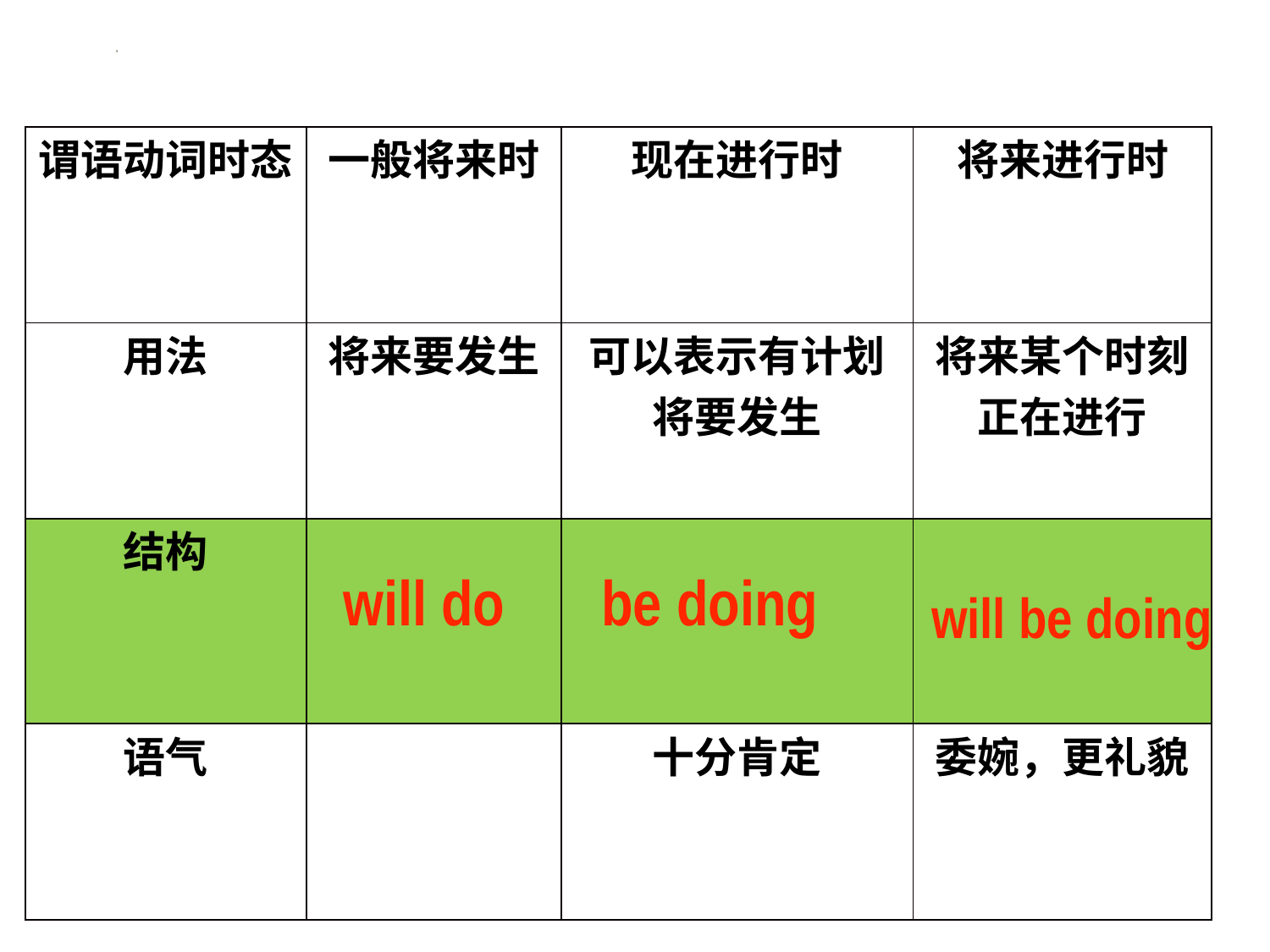

| 谓语动词时态 | 一般将来时 | 现在进行时 | 将来进行时 |
| --- | --- | --- | --- |
| 用法 | 将来要发生 | 可以表示有计划将要发生 | 将来某个时刻正在进行 |
| 结构 |  |  |  |
| 语气 |  | 十分肯定 | 委婉，更礼貌 |
will do
be doing
will be doing